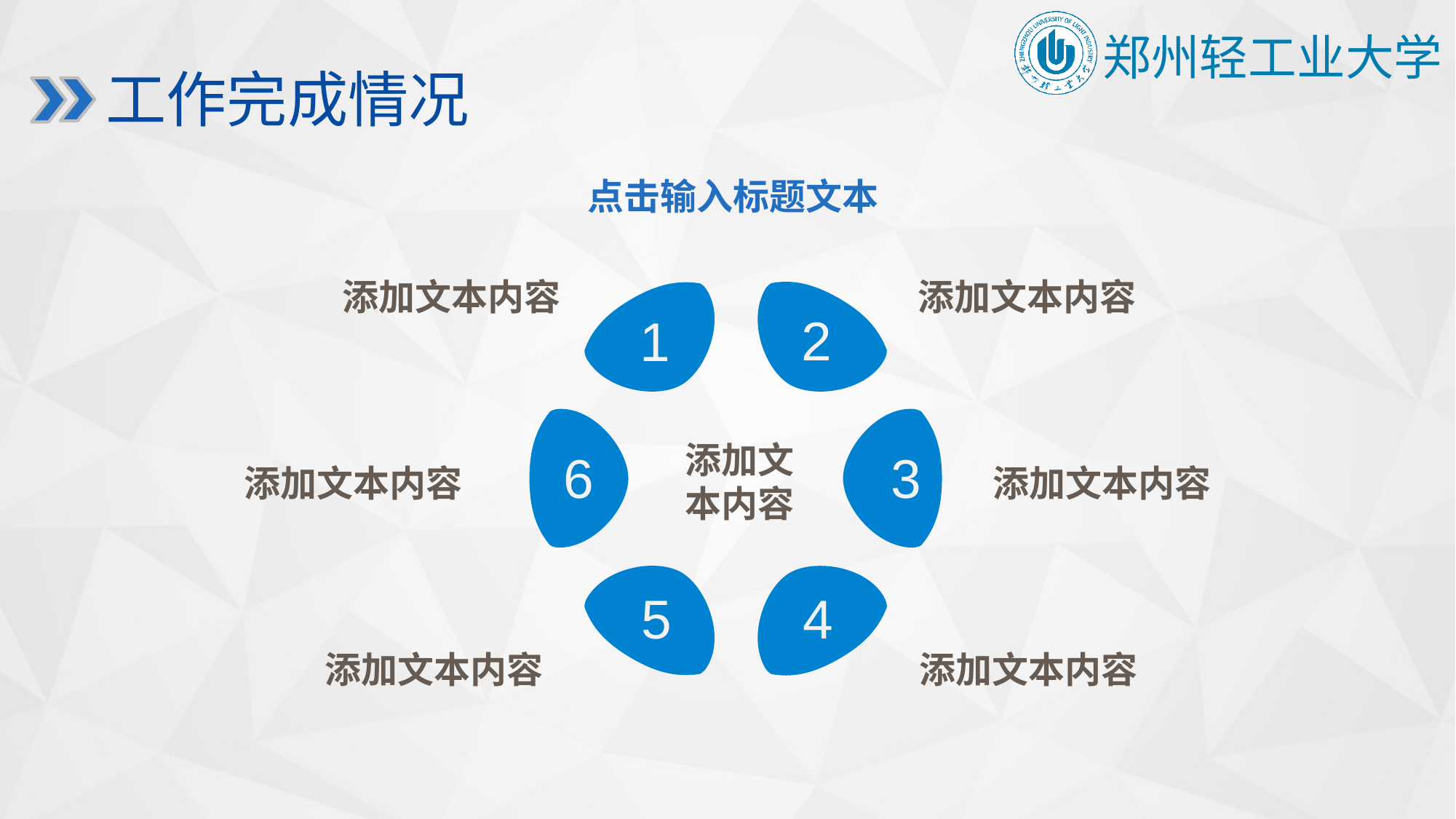

工作完成情况

点击输入标题文本
添加文本内容
添加文本内容

2

1

6

3
添加文本内容
添加文本内容
添加文本内容

5

4
添加文本内容
添加文本内容